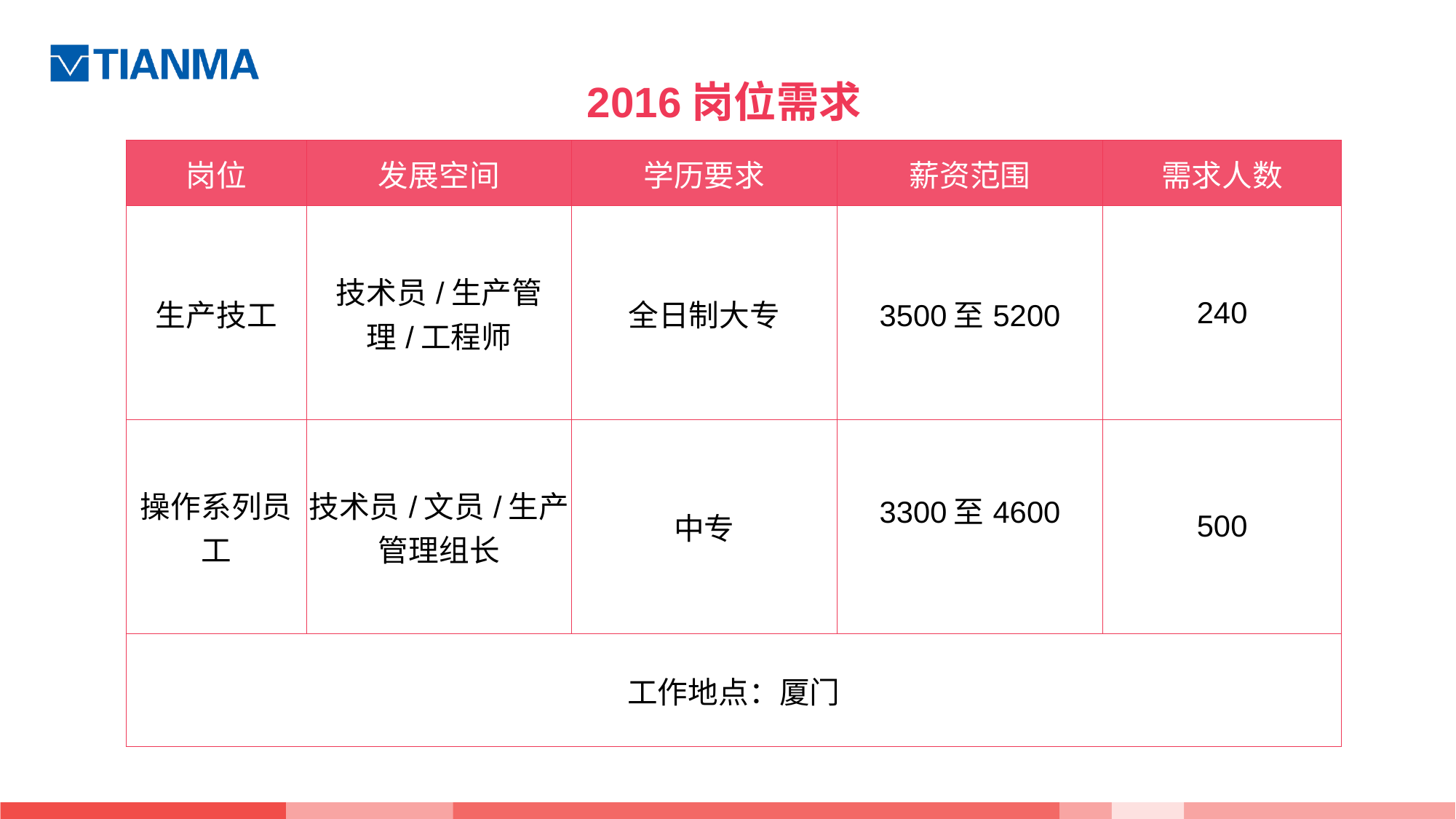

2016岗位需求
| 岗位 | 发展空间 | 学历要求 | 薪资范围 | 需求人数 |
| --- | --- | --- | --- | --- |
| 生产技工 | 技术员/生产管理/工程师 | 全日制大专 | 3500至5200 | 240 |
| 操作系列员工 | 技术员/文员/生产管理组长 | 中专 | 3300至4600 | 500 |
| 工作地点：厦门 |  |  |  |  |